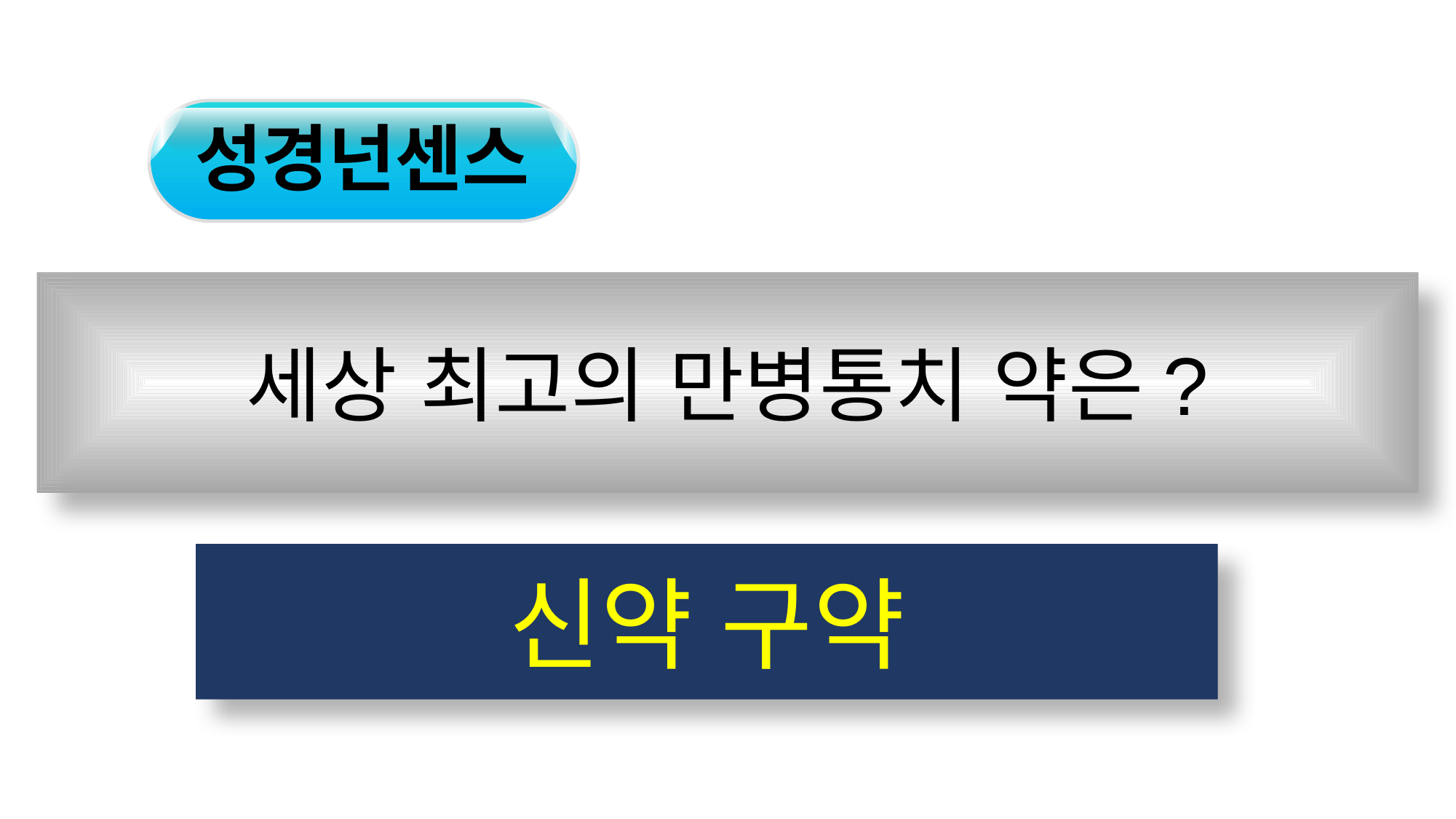

성경넌센스
세상 최고의 만병통치 약은?
신약 구약